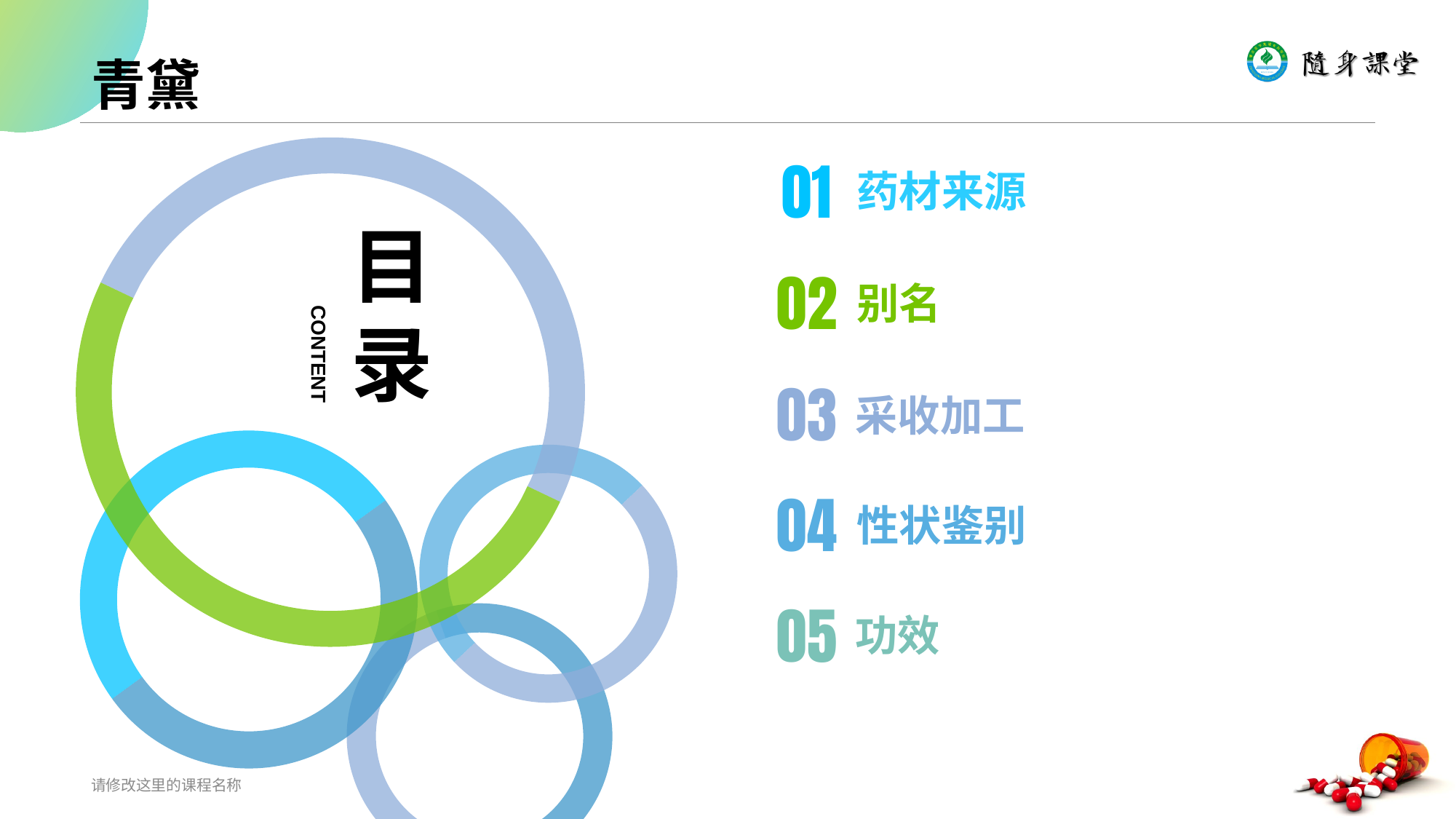

# 青黛

目录
CONTENT

01
药材来源
02
别名
03
采收加工
04
性状鉴别
05
功效
请修改这里的课程名称
2